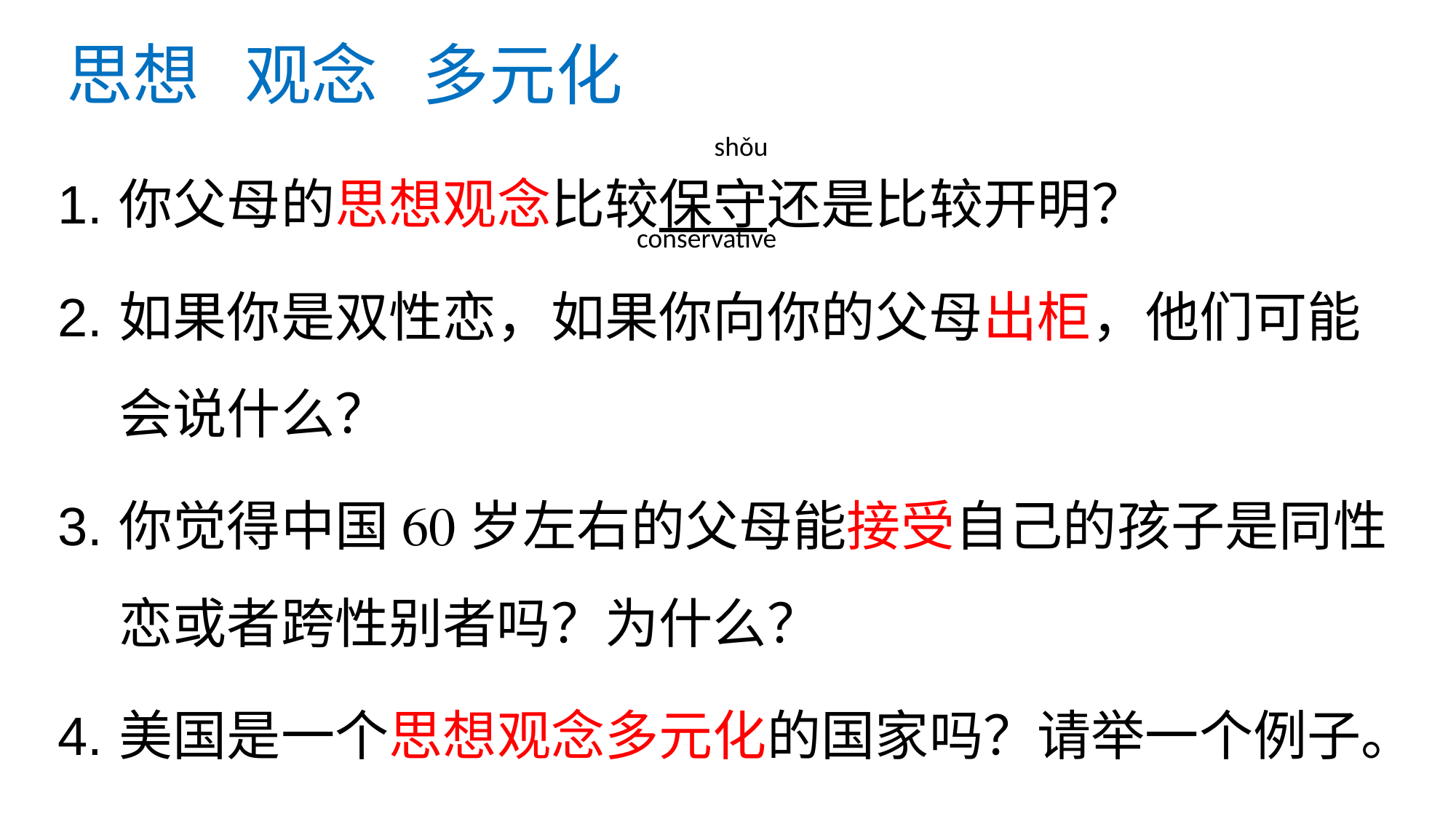

# 思想   观念   多元化
shǒu
你父母的思想观念比较保守还是比较开明？
如果你是双性恋，如果你向你的父母出柜，他们可能会说什么？
你觉得中国60岁左右的父母能接受自己的孩子是同性恋或者跨性别者吗？为什么？
美国是一个思想观念多元化的国家吗？请举一个例子。
conservative